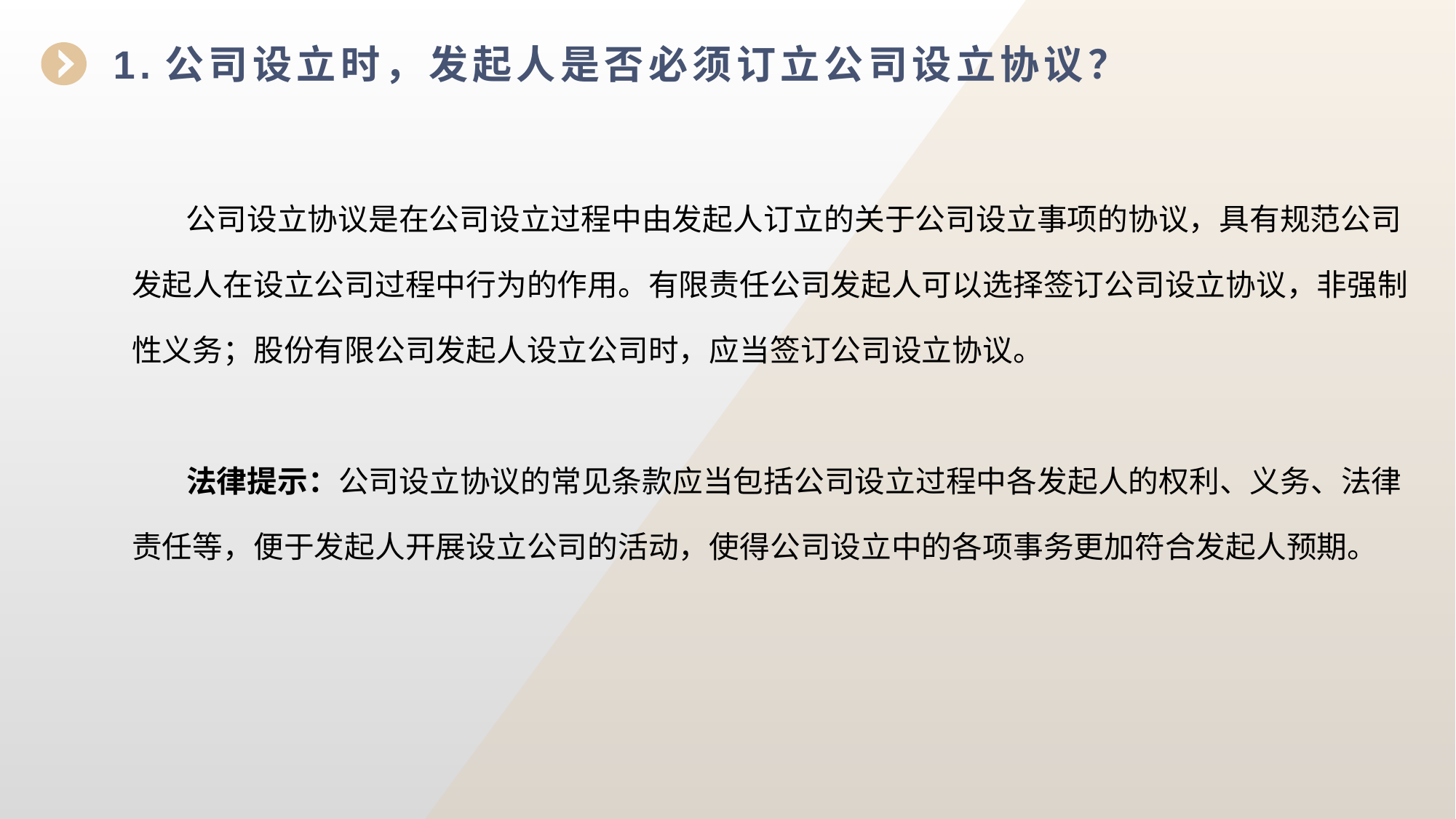

1.公司设立时，发起人是否必须订立公司设立协议？

       公司设立协议是在公司设立过程中由发起人订立的关于公司设立事项的协议，具有规范公司发起人在设立公司过程中行为的作用。有限责任公司发起人可以选择签订公司设立协议，非强制性义务；股份有限公司发起人设立公司时，应当签订公司设立协议。

       法律提示：公司设立协议的常见条款应当包括公司设立过程中各发起人的权利、义务、法律责任等，便于发起人开展设立公司的活动，使得公司设立中的各项事务更加符合发起人预期。